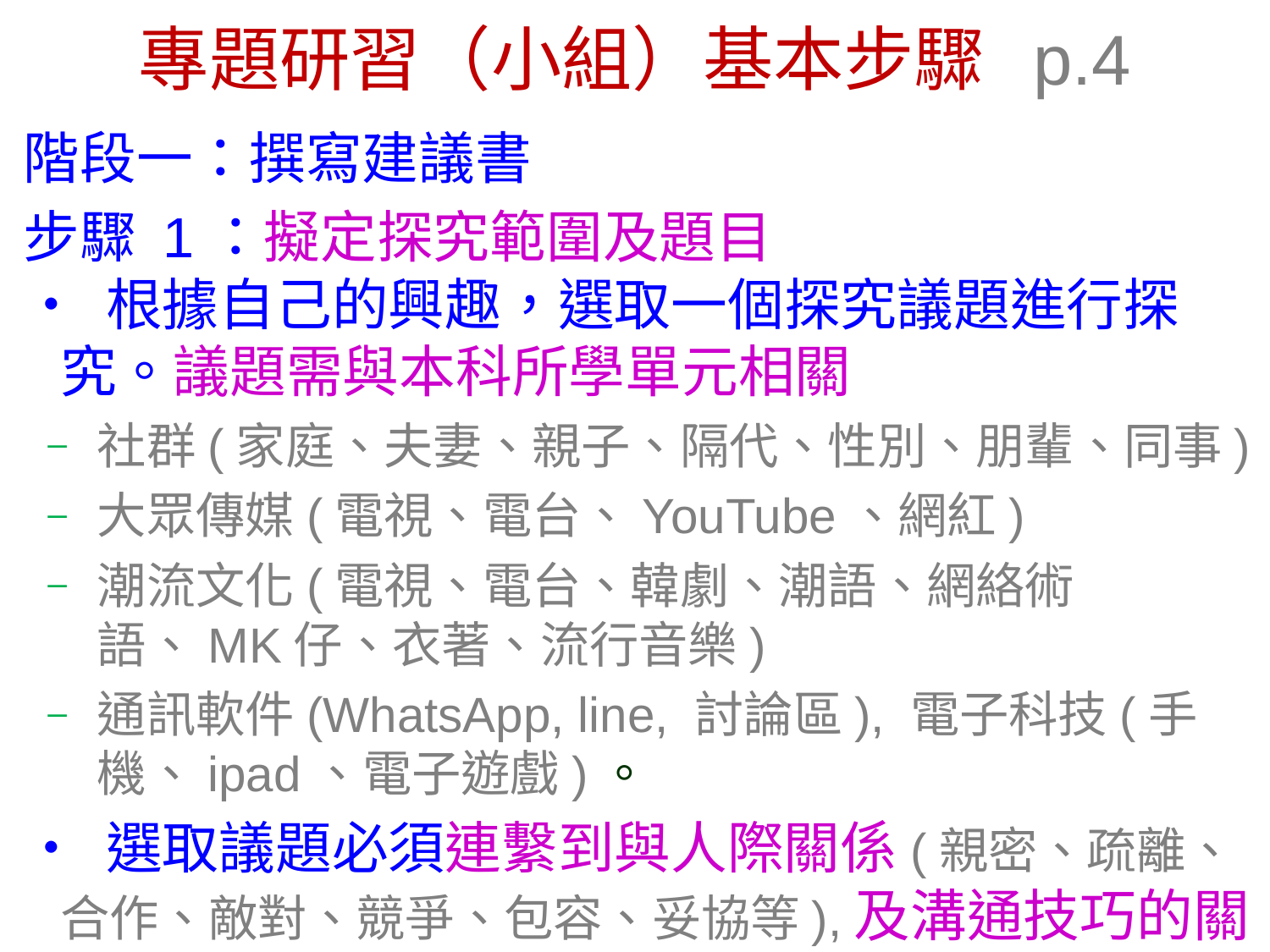

# 專題研習（小組）基本步驟  p.4
階段一：撰寫建議書
步驟 1：擬定探究範圍及題目
• 根據自己的興趣，選取一個探究議題進行探究。議題需與本科所學單元相關
社群(家庭、夫妻、親子、隔代、性別、朋輩、同事)
大眾傳媒(電視、電台、YouTube、網紅)
潮流文化(電視、電台、韓劇、潮語、網絡術語、MK仔、衣著、流行音樂)
通訊軟件(WhatsApp, line, 討論區), 電子科技(手機、ipad、電子遊戲)。
• 選取議題必須連繫到與人際關係(親密、疏離、合作、敵對、競爭、包容、妥協等),及溝通技巧的關係